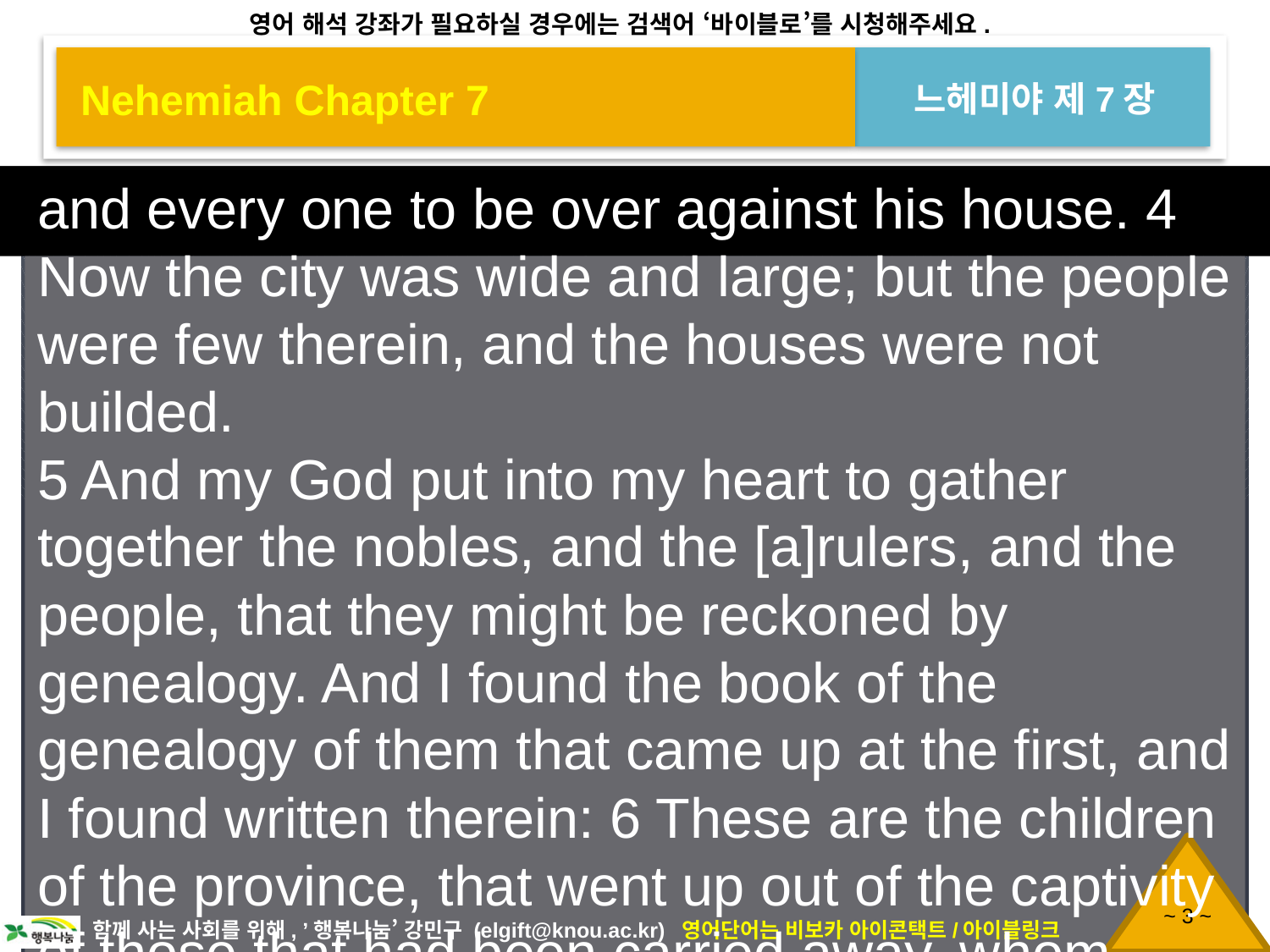

Nehemiah Chapter 7
느헤미야 제7장
and every one to be over against his house. 4 Now the city was wide and large; but the people were few therein, and the houses were not builded.
5 And my God put into my heart to gather together the nobles, and the [a]rulers, and the people, that they might be reckoned by genealogy. And I found the book of the genealogy of them that came up at the first, and I found written therein: 6 These are the children of the province, that went up out of the captivity of those that had been carried away, whom Nebuchadnezzar the king of Babylon had